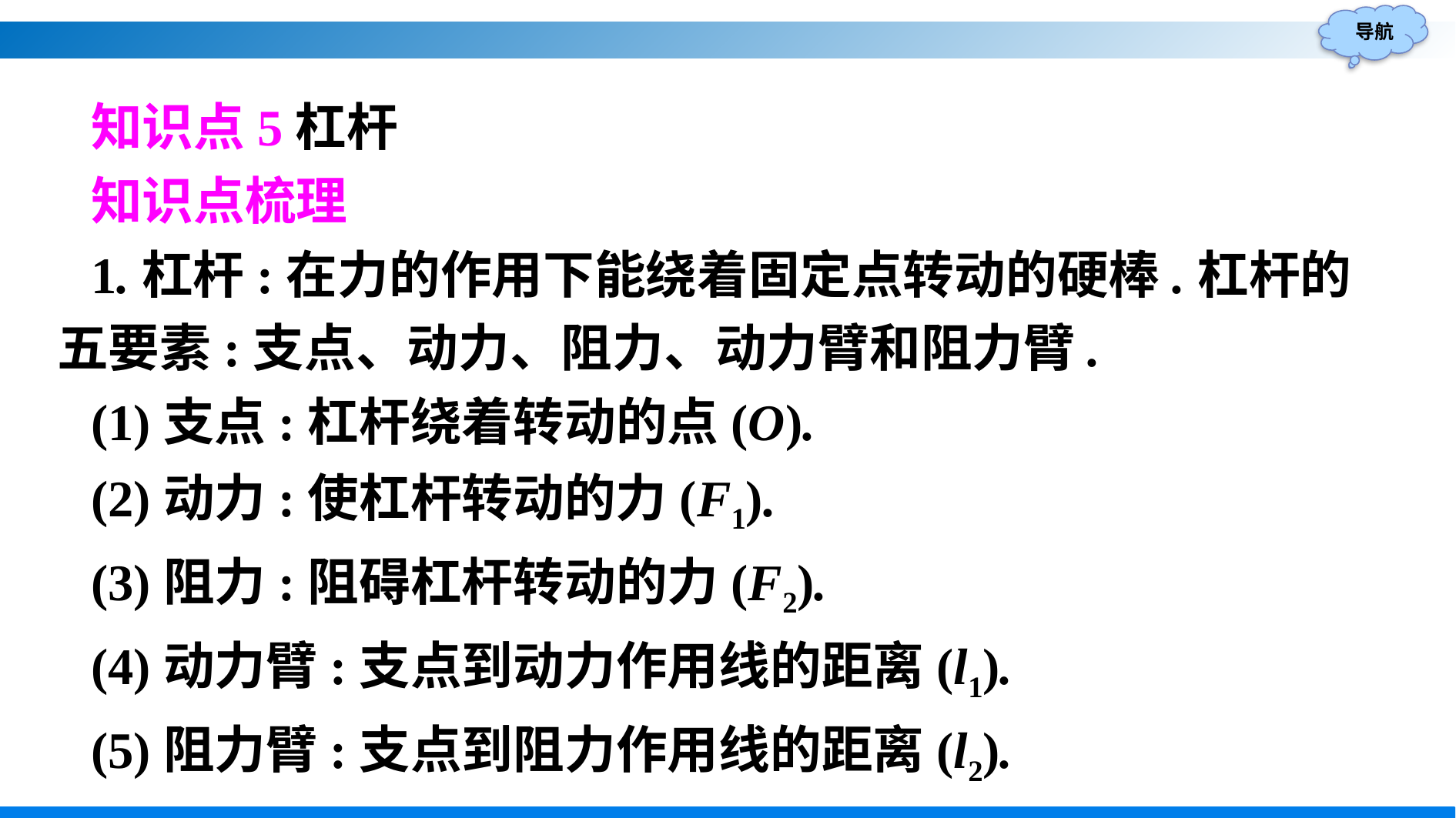

知识点5杠杆
知识点梳理
1.杠杆:在力的作用下能绕着固定点转动的硬棒.杠杆的五要素:支点、动力、阻力、动力臂和阻力臂.
(1)支点:杠杆绕着转动的点(O).
(2)动力:使杠杆转动的力(F1).
(3)阻力:阻碍杠杆转动的力(F2).
(4)动力臂:支点到动力作用线的距离(l1).
(5)阻力臂:支点到阻力作用线的距离(l2).